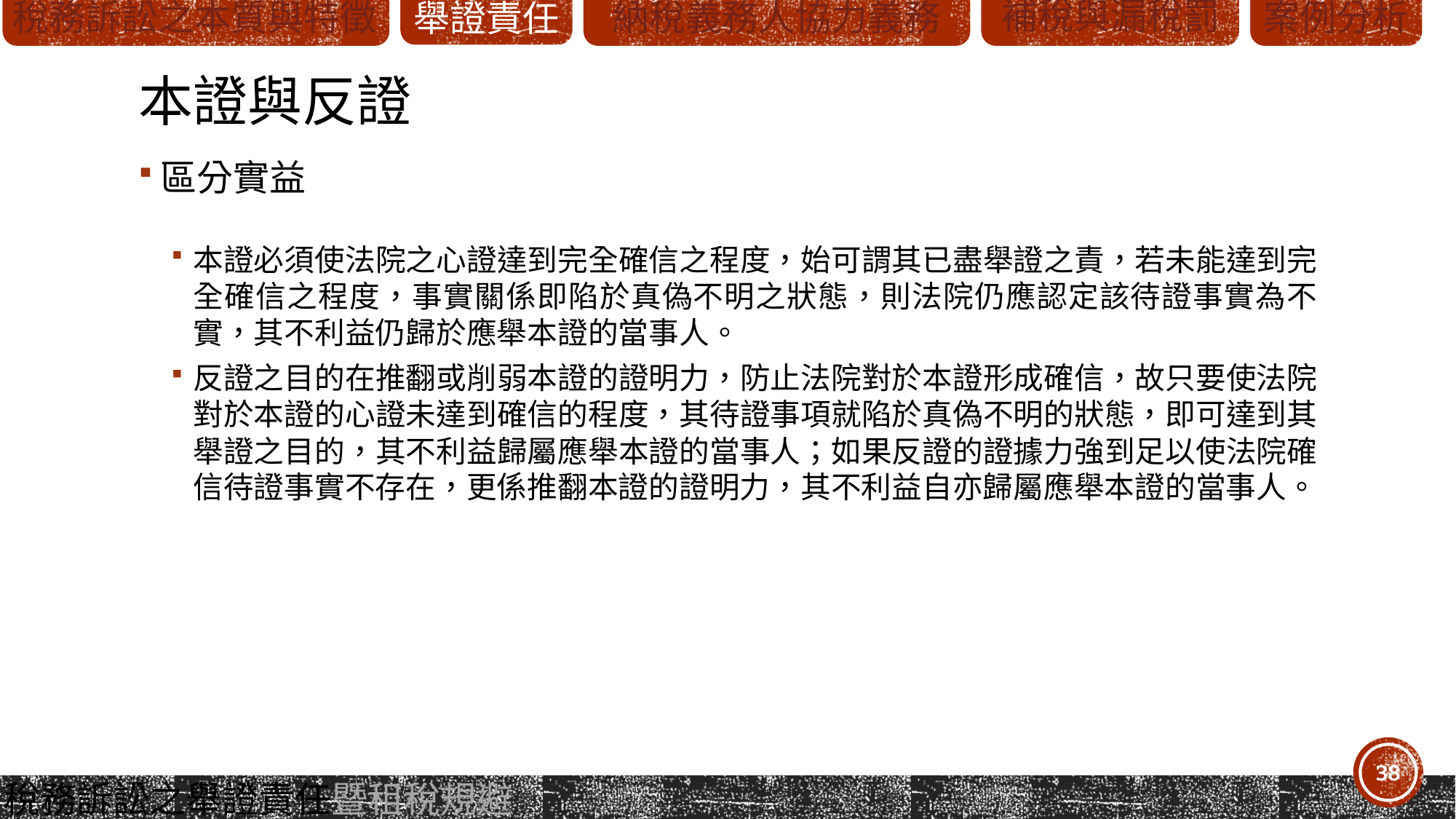

# 本證與反證
區分實益

本證必須使法院之心證達到完全確信之程度，始可謂其已盡舉證之責，若未能達到完全確信之程度，事實關係即陷於真偽不明之狀態，則法院仍應認定該待證事實為不實，其不利益仍歸於應舉本證的當事人。
反證之目的在推翻或削弱本證的證明力，防止法院對於本證形成確信，故只要使法院對於本證的心證未達到確信的程度，其待證事項就陷於真偽不明的狀態，即可達到其舉證之目的，其不利益歸屬應舉本證的當事人；如果反證的證據力強到足以使法院確信待證事實不存在，更係推翻本證的證明力，其不利益自亦歸屬應舉本證的當事人。

38